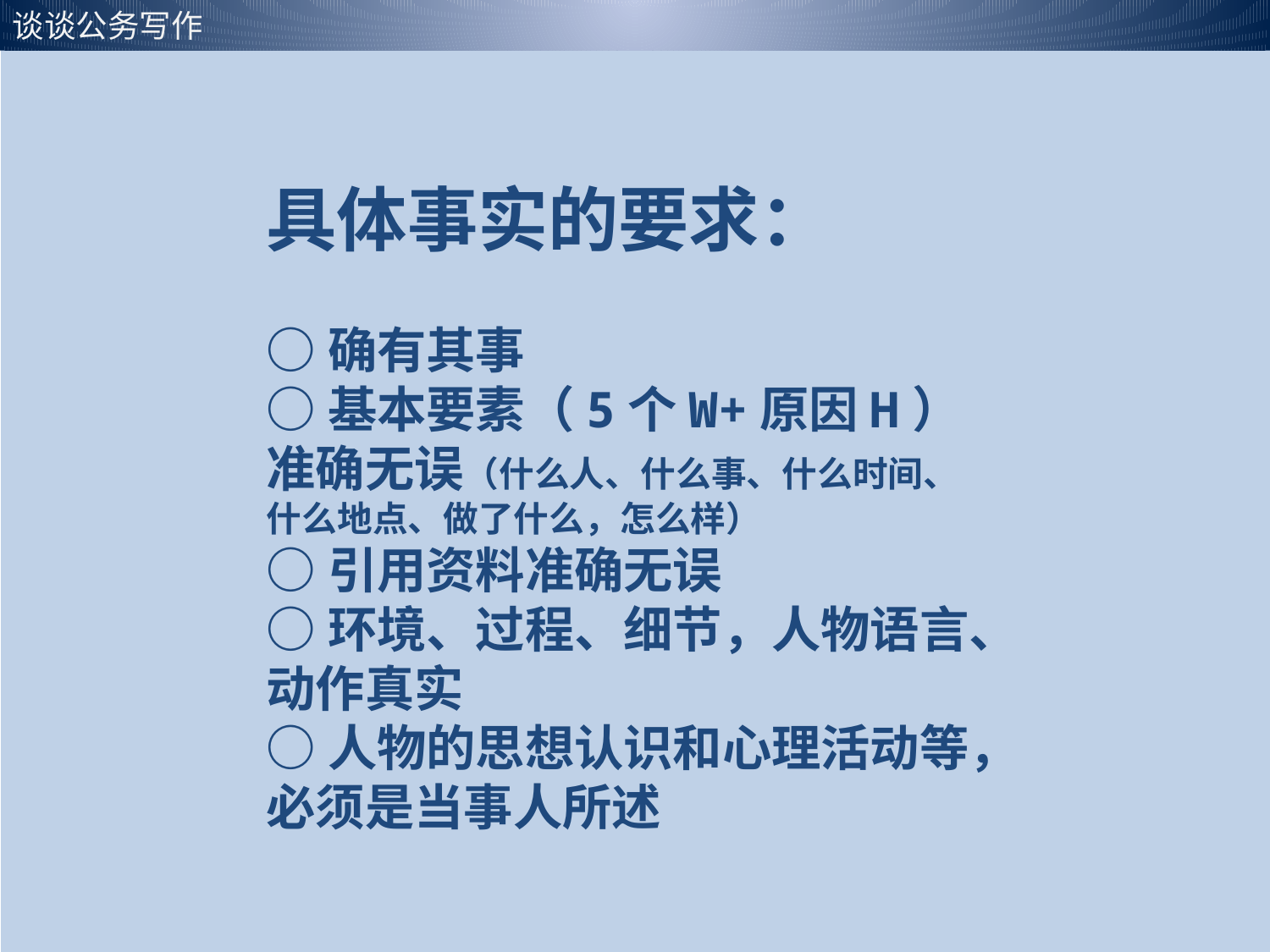

具体事实的要求：

○确有其事
○基本要素（5个W+原因H）准确无误（什么人、什么事、什么时间、什么地点、做了什么，怎么样）
○引用资料准确无误
○环境、过程、细节，人物语言、动作真实
○人物的思想认识和心理活动等，必须是当事人所述